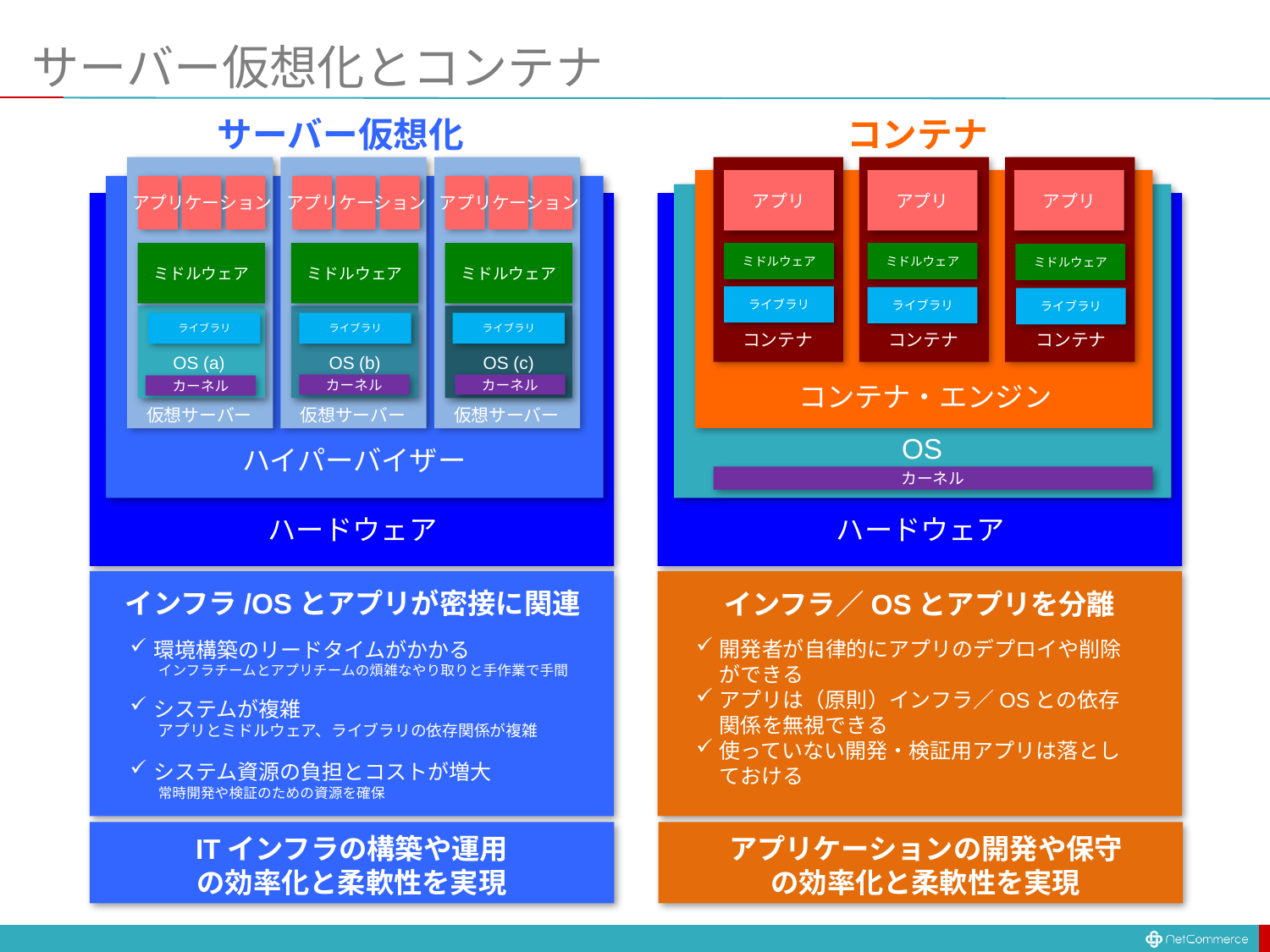

# サーバー仮想化とコンテナ
サーバー仮想化
コンテナ

アプリ

アプリ
アプリ

アプリケーション

アプリケーション

アプリケーション

ミドルウェア
ミドルウェア
ミドルウェア
ミドルウェア
ミドルウェア
ミドルウェア
ライブラリ
ライブラリ
ライブラリ

OS (a)

OS (b)

OS (c)
ライブラリ
ライブラリ
ライブラリ
コンテナ
コンテナ
コンテナ
コンテナ・エンジン
カーネル
カーネル
カーネル
仮想サーバー
仮想サーバー
仮想サーバー
OS
ハイパーバイザー
カーネル
ハードウェア
ハードウェア

インフラ/OSとアプリが密接に関連
インフラ／OSとアプリを分離
開発者が自律的にアプリのデプロイや削除ができる
アプリは（原則）インフラ／OSとの依存関係を無視できる
使っていない開発・検証用アプリは落としておける
環境構築のリードタイムがかかる
　　インフラチームとアプリチームの煩雑なやり取りと手作業で手間

システムが複雑
　　アプリとミドルウェア、ライブラリの依存関係が複雑

システム資源の負担とコストが増大
　　常時開発や検証のための資源を確保

ITインフラの構築や運用
の効率化と柔軟性を実現
アプリケーションの開発や保守
の効率化と柔軟性を実現